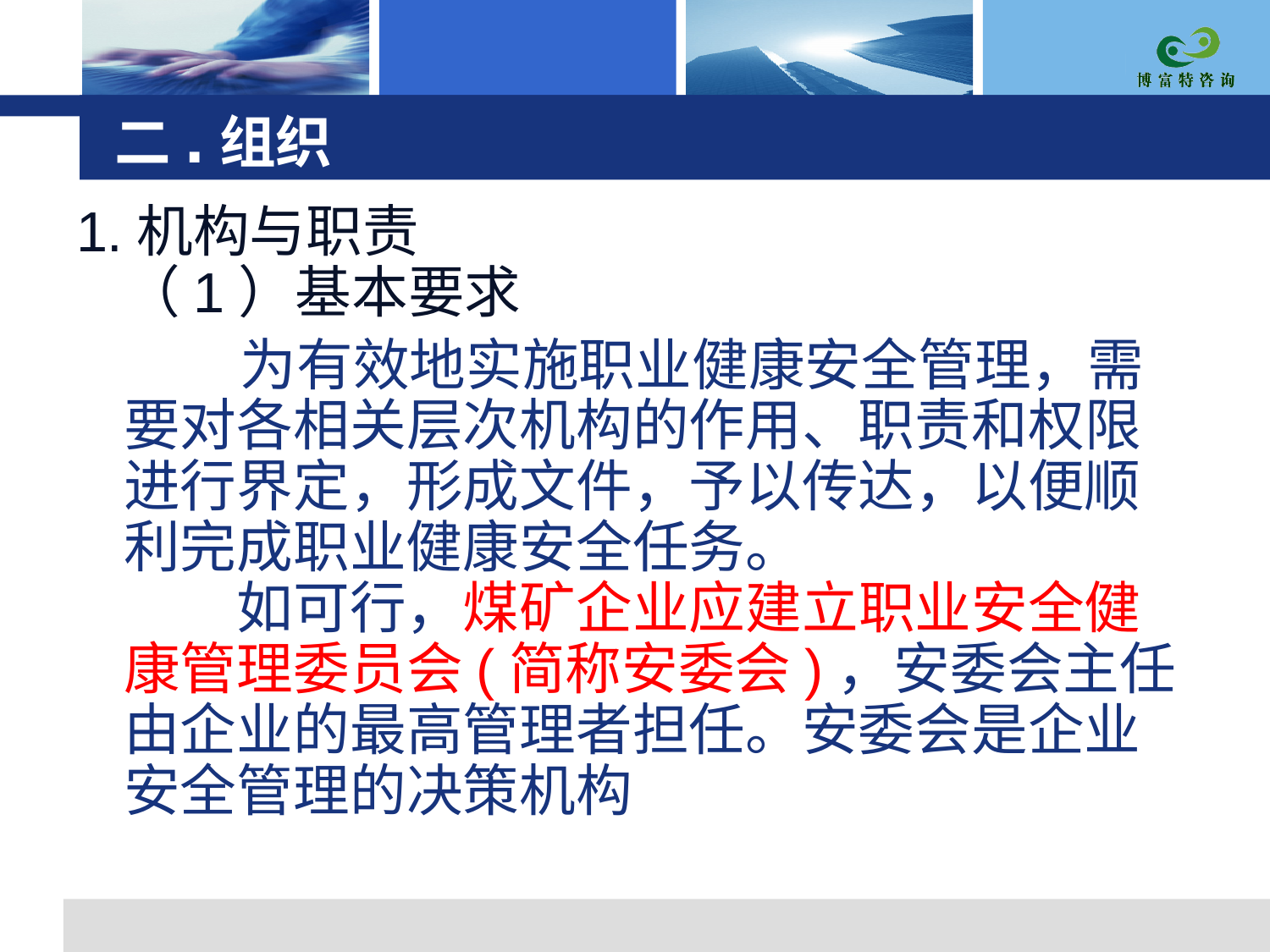

# 二.组织
1.机构与职责
（1）基本要求
　　    为有效地实施职业健康安全管理，需要对各相关层次机构的作用、职责和权限进行界定，形成文件，予以传达，以便顺利完成职业健康安全任务。
　　如可行，煤矿企业应建立职业安全健康管理委员会(简称安委会)，安委会主任由企业的最高管理者担任。安委会是企业安全管理的决策机构